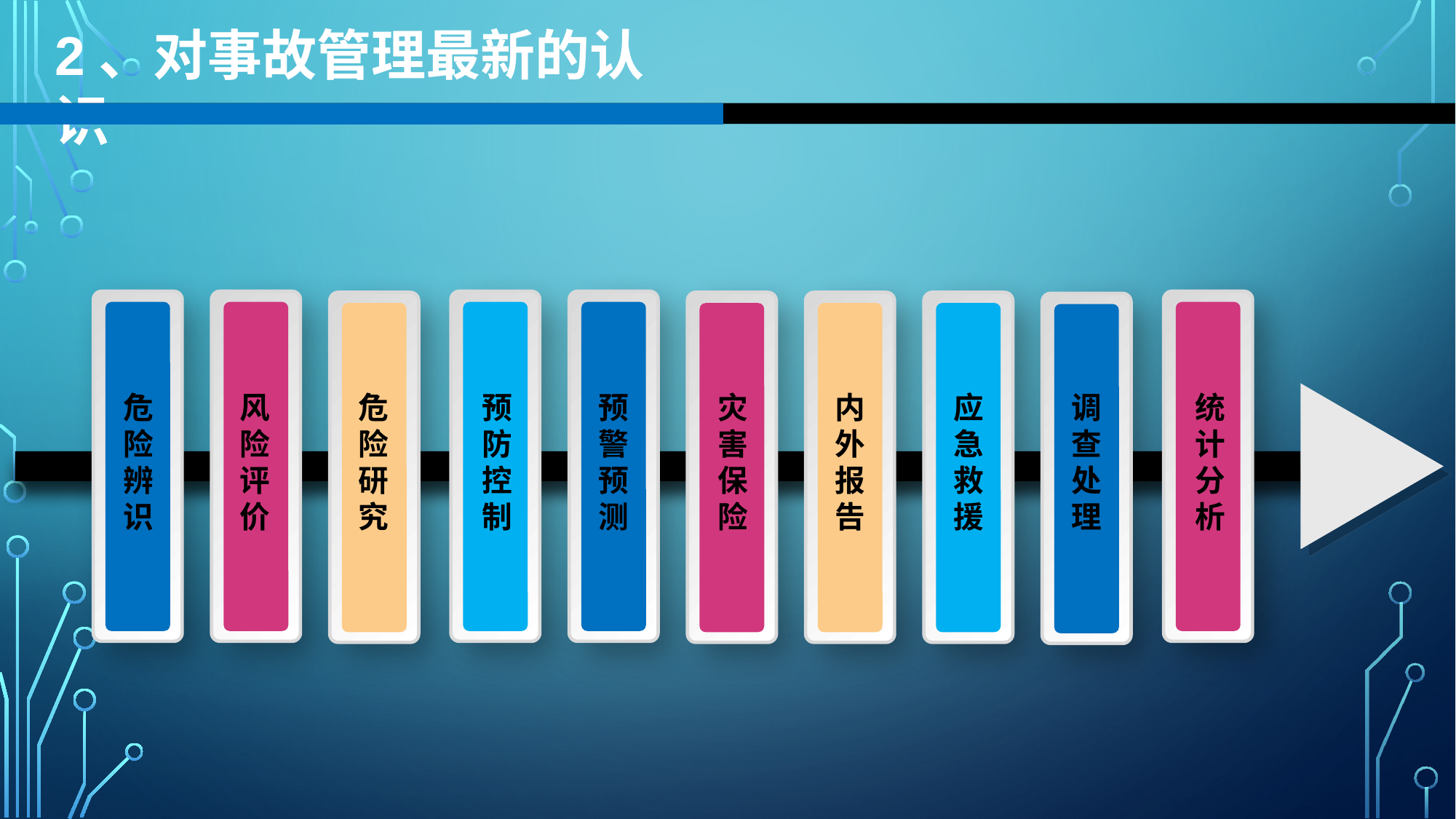

2、对事故管理最新的认识

统计分析
应急救援
调查处理
预警预测
灾害保险
内外报告
危险研究
预防控制
危
险
辨
识
风险评价